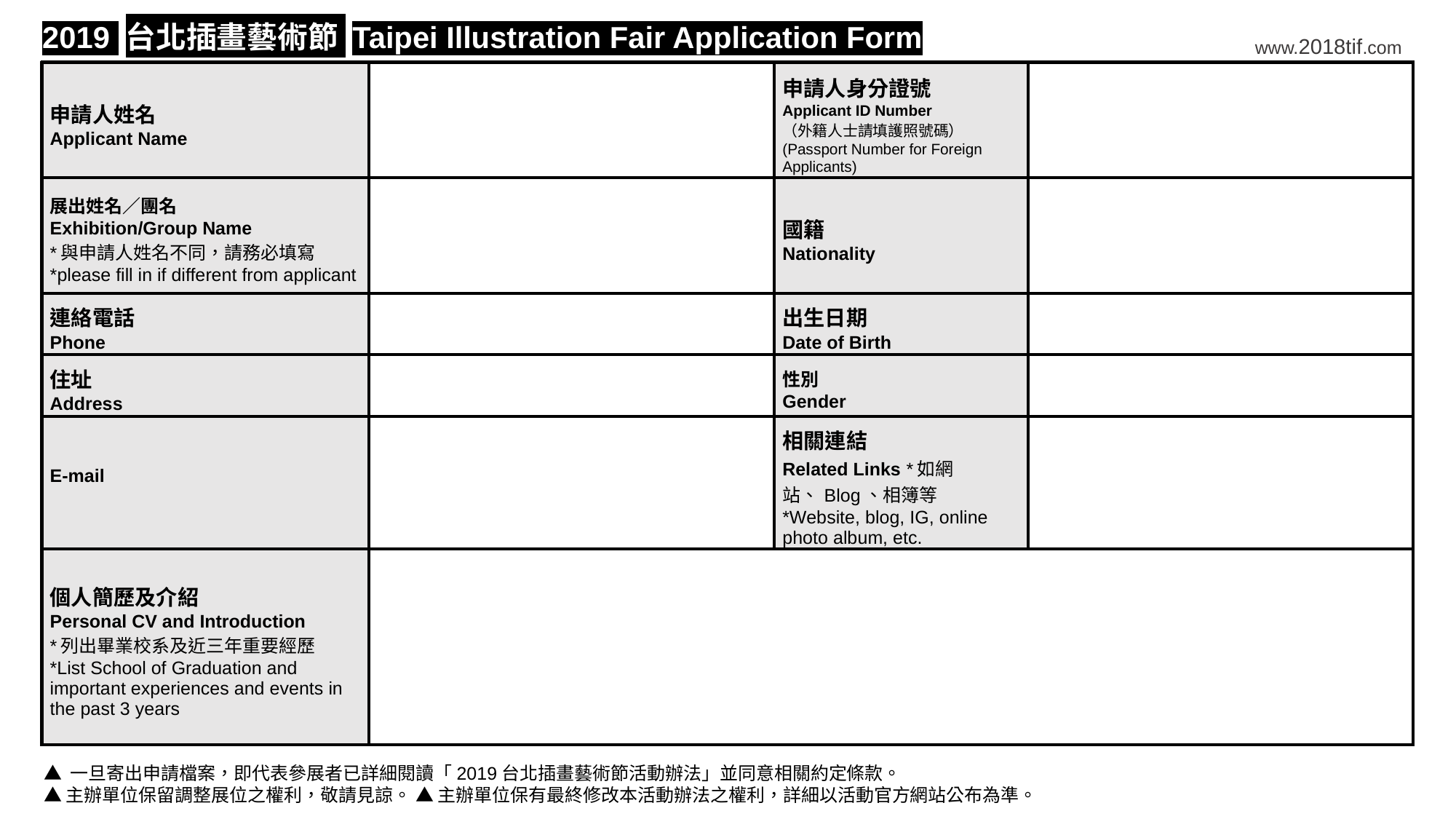

# 2019 台北插畫藝術節 Taipei Illustration Fair Application Form
www.2018tif.com
| 申請人姓名 Applicant Name |  | 申請人身分證號 Applicant ID Number （外籍人士請填護照號碼） (Passport Number for Foreign Applicants) |  |
| --- | --- | --- | --- |
| 展出姓名／團名 Exhibition/Group Name \*與申請人姓名不同，請務必填寫 \*please fill in if different from applicant |  | 國籍 Nationality |  |
| 連絡電話 Phone |  | 出生日期 Date of Birth |  |
| 住址 Address |  | 性別 Gender |  |
| E-mail |  | 相關連結 Related Links \*如網站、Blog、相簿等 \*Website, blog, IG, online photo album, etc. |  |
| 個人簡歷及介紹 Personal CV and Introduction \*列出畢業校系及近三年重要經歷 \*List School of Graduation and important experiences and events in the past 3 years |  |  |  |
▲ 一旦寄出申請檔案，即代表參展者已詳細閱讀「2019台北插畫藝術節活動辦法」並同意相關約定條款。
▲ 主辦單位保留調整展位之權利，敬請見諒。 ▲ 主辦單位保有最終修改本活動辦法之權利，詳細以活動官方網站公布為準。